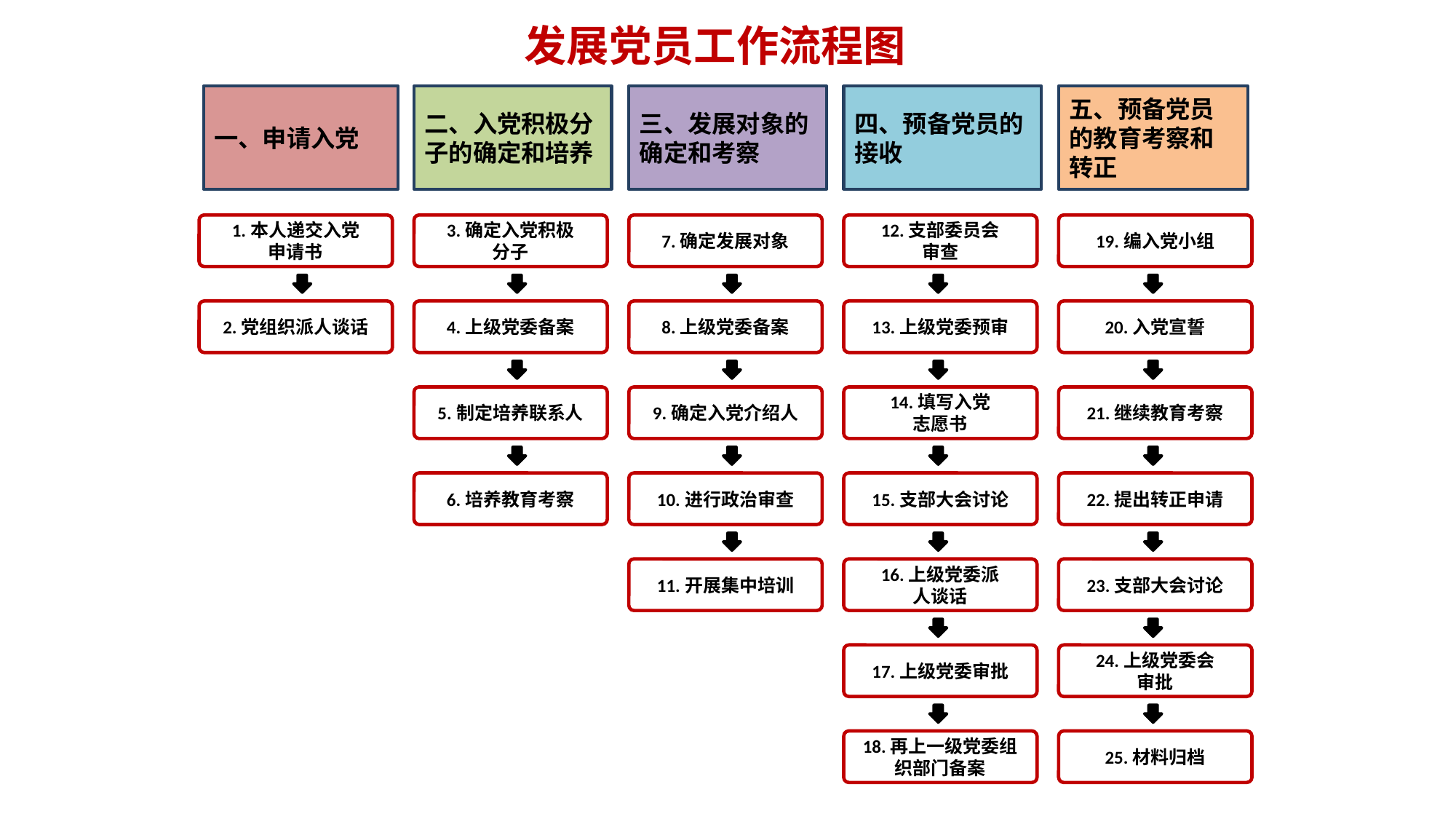

发展党员工作流程图
一、申请入党
二、入党积极分子的确定和培养
三、发展对象的确定和考察
四、预备党员的接收
五、预备党员的教育考察和转正
1.本人递交入党
申请书
3.确定入党积极
分子
7.确定发展对象
12.支部委员会
审查
19.编入党小组

2.党组织派人谈话
4.上级党委备案
8.上级党委备案
13.上级党委预审
20.入党宣誓

5.制定培养联系人
9.确定入党介绍人
14.填写入党
志愿书
21.继续教育考察

6.培养教育考察
10.进行政治审查
15.支部大会讨论
22.提出转正申请

11.开展集中培训
16.上级党委派
人谈话
23.支部大会讨论

17.上级党委审批
24.上级党委会
审批

18.再上一级党委组织部门备案
25.材料归档